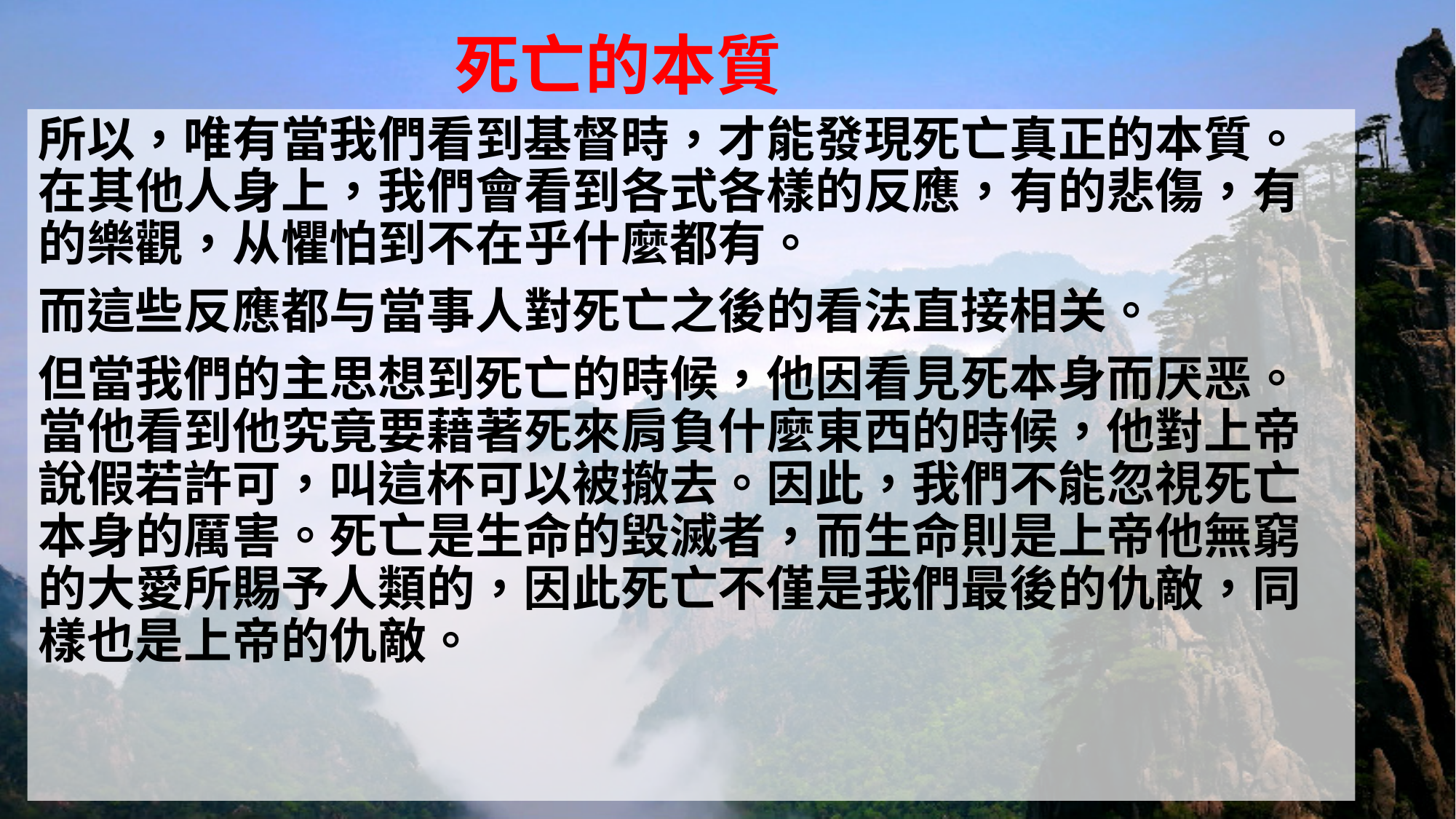

# 死亡的本質
所以，唯有當我們看到基督時，才能發現死亡真正的本質。在其他人身上，我們會看到各式各樣的反應，有的悲傷，有的樂觀，从懼怕到不在乎什麼都有。
而這些反應都与當事人對死亡之後的看法直接相关。
但當我們的主思想到死亡的時候，他因看見死本身而厌恶。當他看到他究竟要藉著死來肩負什麼東西的時候，他對上帝說假若許可，叫這杯可以被撤去。因此，我們不能忽視死亡本身的厲害。死亡是生命的毀滅者，而生命則是上帝他無窮的大愛所賜予人類的，因此死亡不僅是我們最後的仇敵，同樣也是上帝的仇敵。